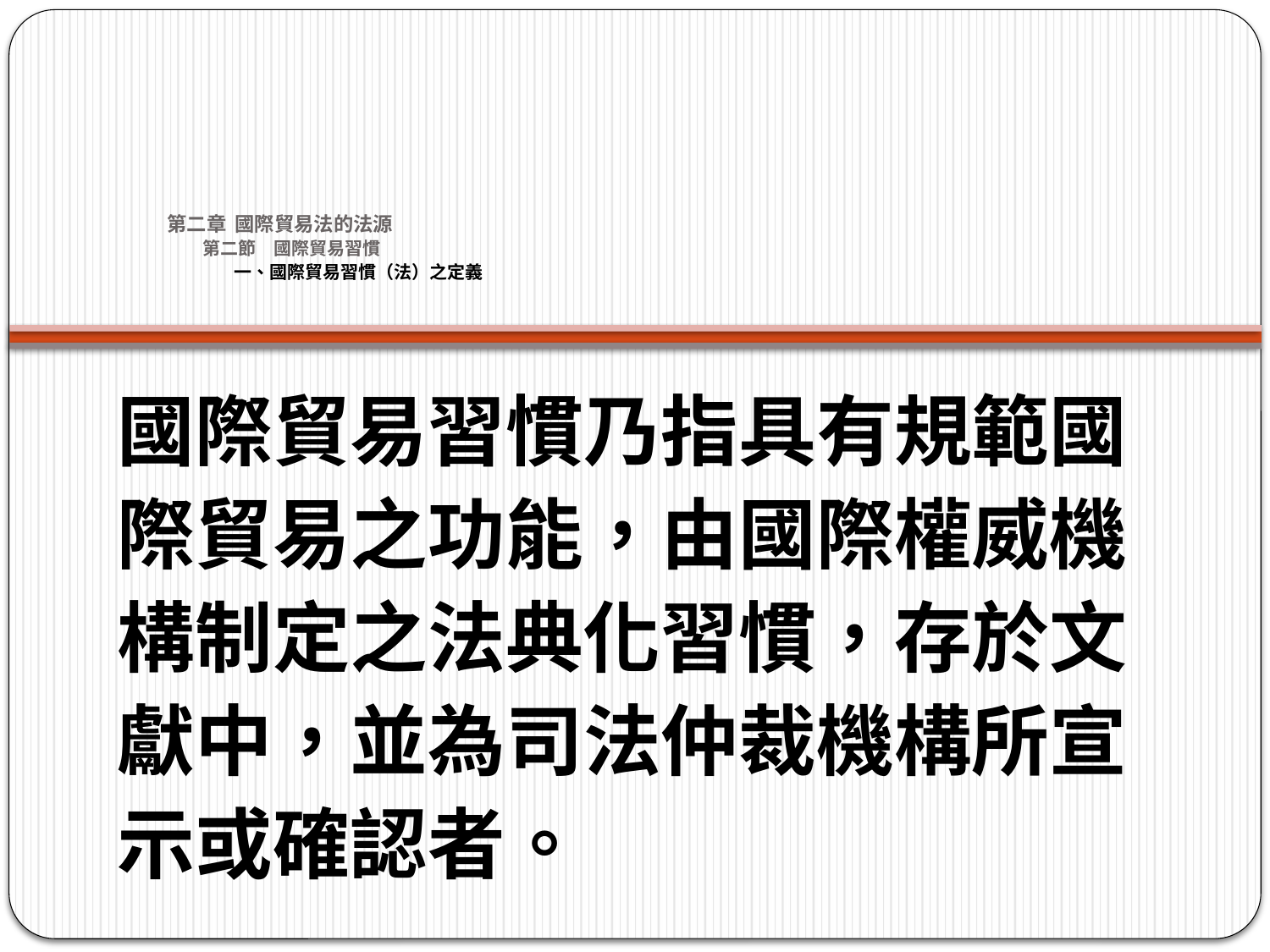

# 第二章  國際貿易法的法源 第二節　國際貿易習慣 一、國際貿易習慣（法）之定義
國際貿易習慣乃指具有規範國
際貿易之功能，由國際權威機
構制定之法典化習慣，存於文
獻中，並為司法仲裁機構所宣
示或確認者。